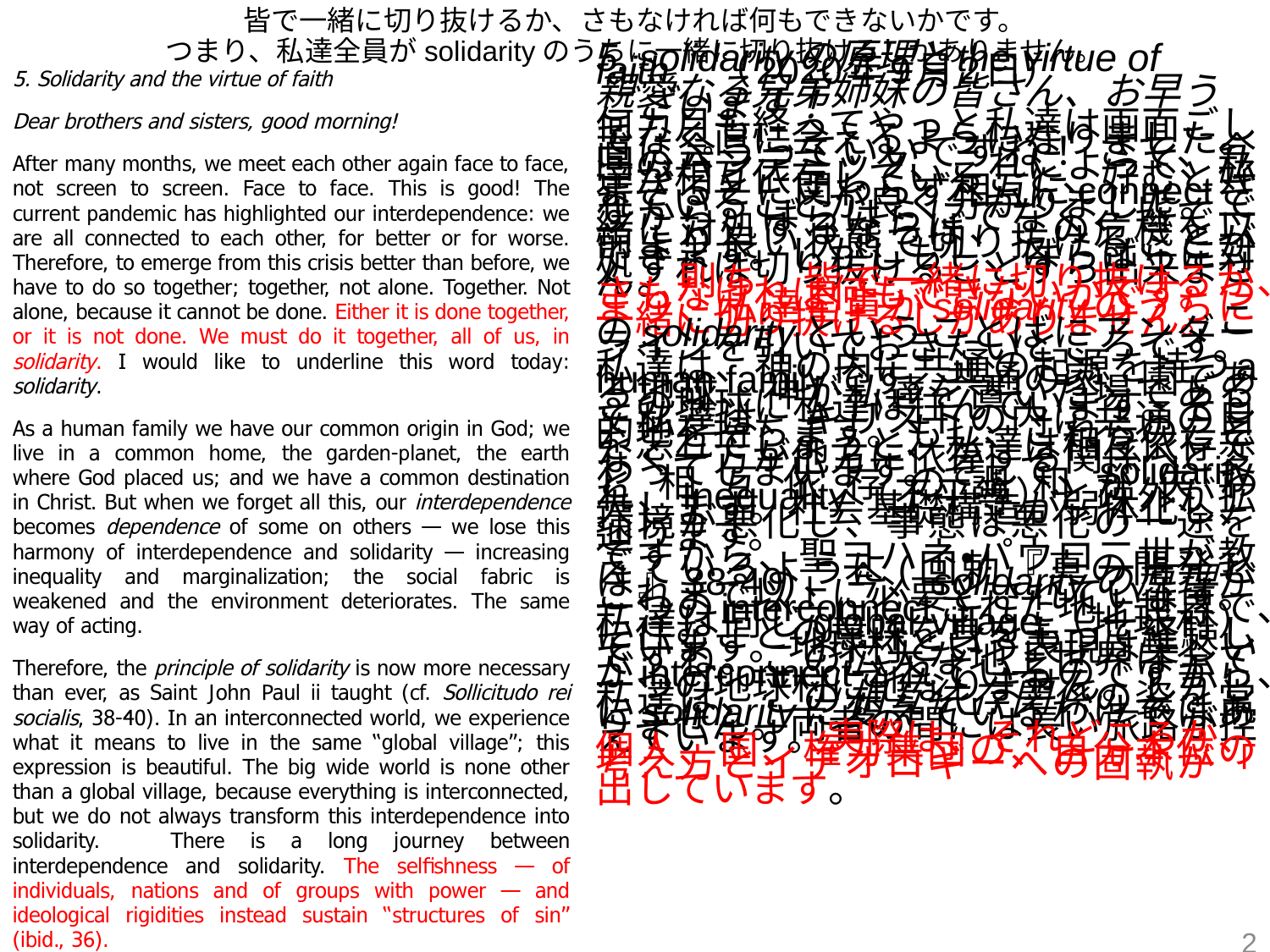

# 皆で一緒に切り抜けるか、さもなければ何もできないかです。 つまり、私達全員がsolidarityのうちに一緒に切り抜けるしかありません。
5. Solidarity and the virtue of faith
Dear brothers and sisters, good morning!
After many months, we meet each other again face to face, not screen to screen. Face to face. This is good! The current pandemic has highlighted our interdependence: we are all connected to each other, for better or for worse. Therefore, to emerge from this crisis better than before, we have to do so together; together, not alone. Together. Not alone, because it cannot be done. Either it is done together, or it is not done. We must do it together, all of us, in solidarity. I would like to underline this word today: solidarity.
As a human family we have our common origin in God; we live in a common home, the garden-planet, the earth where God placed us; and we have a common destination in Christ. But when we forget all this, our interdependence becomes dependence of some on others — we lose this harmony of interdependence and solidarity — increasing inequality and marginalization; the social fabric is weakened and the environment deteriorates. The same way of acting.
Therefore, the principle of solidarity is now more necessary than ever, as Saint John Paul ii taught (cf. Sollicitudo rei socialis, 38-40). In an interconnected world, we experience what it means to live in the same “global village”; this expression is beautiful. The big wide world is none other than a global village, because everything is interconnected, but we do not always transform this interdependence into solidarity.　There is a long journey between interdependence and solidarity. The selfishness — of individuals, nations and of groups with power — and ideological rigidities instead sustain “structures of sin” (ibid., 36).
5. solidarityの原理とthe virtue of faith　（2020年9月2日）
親愛なる兄弟姉妹の皆さん、お早うございます！
何カ月も経ってやっと私達は画面ごしでなく直に会えるようになりました。 直に会うっていいですね！ さて、今回のパンデミック、これによって、私達が相互依存していること、好むと好まざるとに関わらず相互にconnectされていることが良く分かりました。ですから、ばらばらにでなく、皆で一緒に対処するならば、この危機を以前より良い状態で切り抜けることができます。しかしもし、ばらばらに対処すれば切り抜けることすら出来ません。則ち、皆で一緒に切り抜けるか、さもなければ何もできないかです。つまり、私達全員がsolidarityのうちに一緒に切り抜けるしかありません。このsolidarityということばにアンダーラインを引いておきたいところです。
私達は、神の内に共通の起源を持つa human familyです。共通の家、園である地球、神が私達を置いた場であるこの地球に私達は住んでいます。そして私達は、キリストの内に共通の目的地を持ちます。もし、これらのことを忘れてしまうと、私達は相互依存でなく一方が他方に依存する関係へと変わってしまいます。そして、solidarityと相互依存の調和が失われ、Inequality（不平等）と疎外が拡大します。社会基礎構造が弱体化し、環境が悪化し、事態は悪化の一途を辿ります。
ですから、聖ヨハネ・パウロ二世が教えているように(回勅『真の開発とは』38-40)、今、solidarityの原理がこれまで以上に必要とされています。一つのinterconnectされた地上世界で、私達は同じglobal village（地球村）に住むことの意味を身をもって経験しています。地球村という表現は美しいですね。この広大な地上世界は全てがinterconnectされているのですから、一つの地球村に他なりません。しかし私達は、この相互依存関係の姿を常にsolidarityに変えているわけではありません。両者の間には長い旅路が控えています。実際は、それどころか、個人、国、権力集団の、自分本位の考え方とイデオロギーへの固執が「社会構造による罪」（同36）を生み出しています。

2